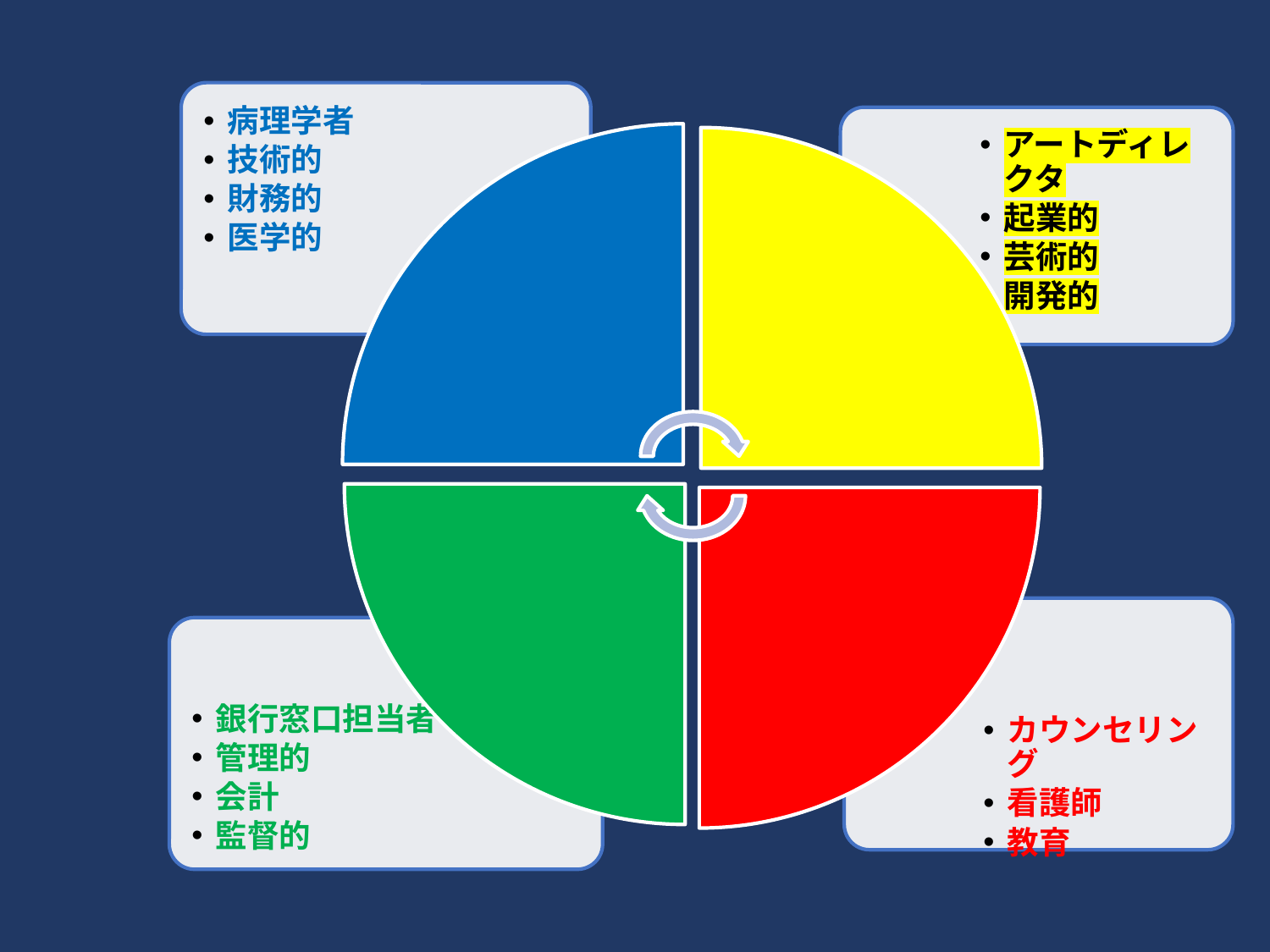

カウンセリング
看護師
教育
銀行窓口担当者
管理的
会計
監督的
アートディレクタ
起業的
芸術的
開発的

病理学者
技術的
財務的
医学的